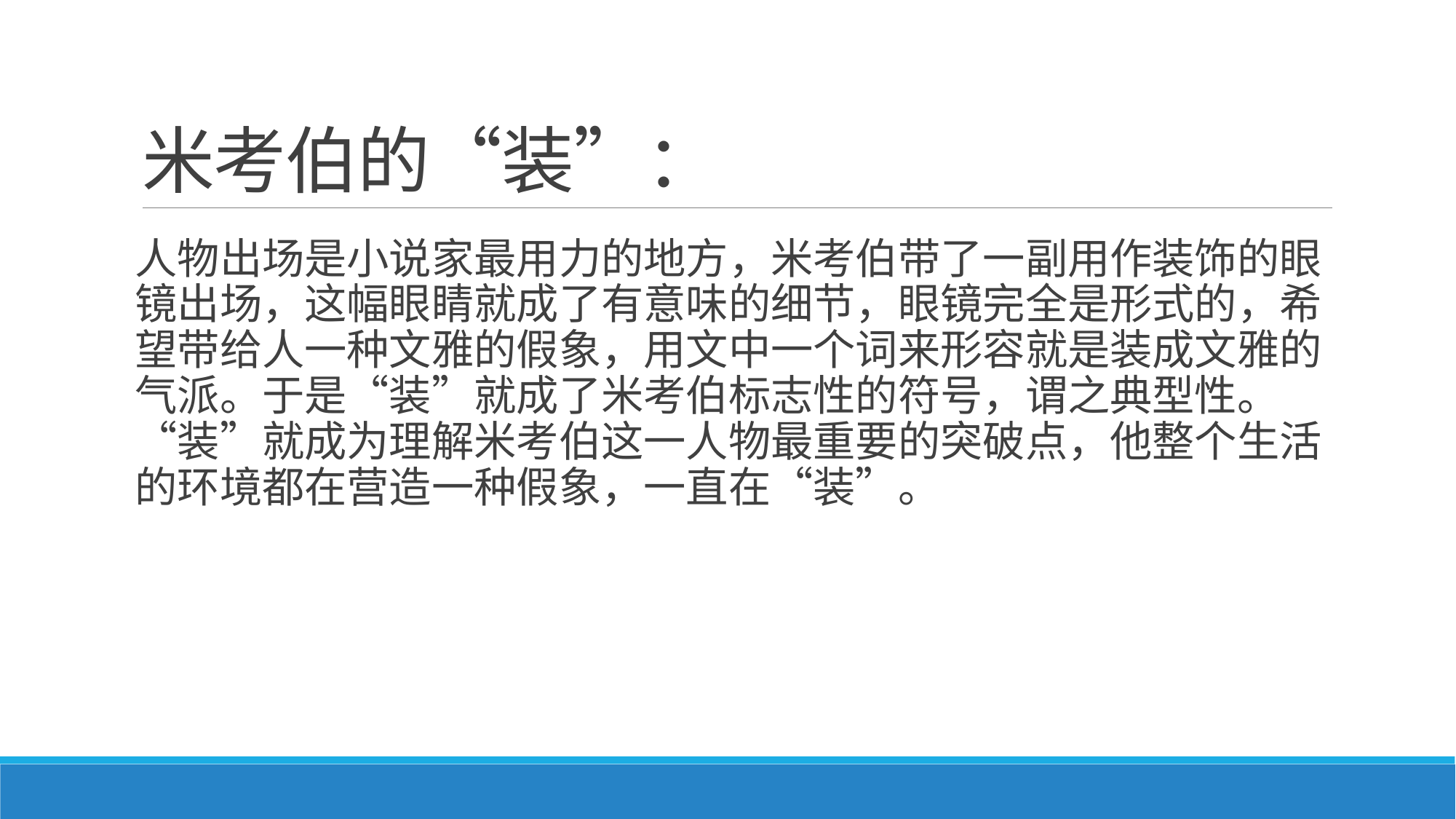

# 米考伯的“装”：
人物出场是小说家最用力的地方，米考伯带了一副用作装饰的眼镜出场，这幅眼睛就成了有意味的细节，眼镜完全是形式的，希望带给人一种文雅的假象，用文中一个词来形容就是装成文雅的气派。于是“装”就成了米考伯标志性的符号，谓之典型性。“装”就成为理解米考伯这一人物最重要的突破点，他整个生活的环境都在营造一种假象，一直在“装”。